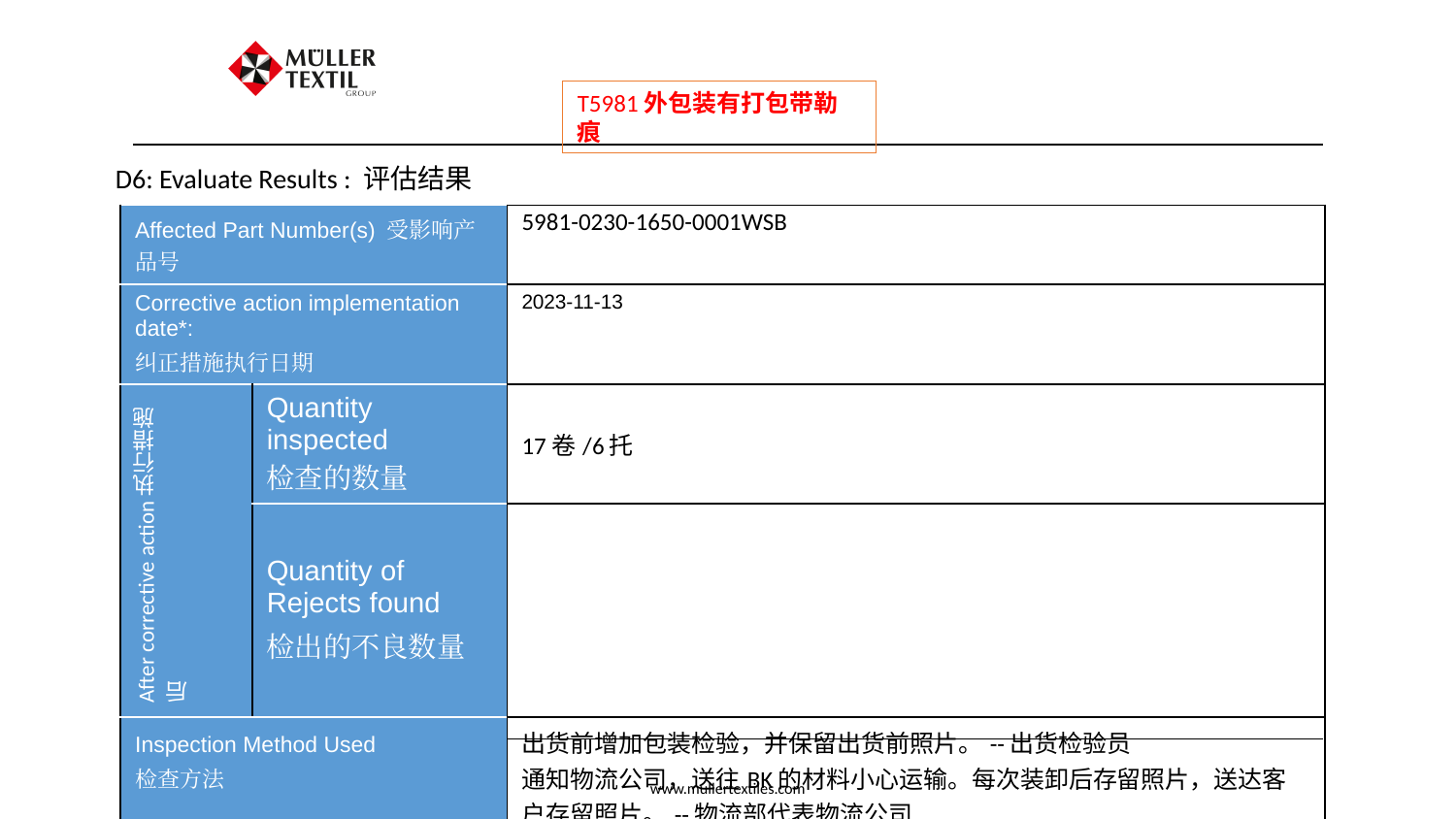

T5981外包装有打包带勒痕
D6: Evaluate Results : 评估结果
| Affected Part Number(s) 受影响产品号 |  | 5981-0230-1650-0001WSB |
| --- | --- | --- |
| Corrective action implementation date\*: 纠正措施执行日期 |  | 2023-11-13 |
| After corrective action执行措施后 | Quantity inspected 检查的数量 | 17卷/6托 |
|  | Quantity of Rejects found 检出的不良数量 |  |
| Inspection Method Used 检查方法 |  | 出货前增加包装检验，并保留出货前照片。--出货检验员 通知物流公司，送往BK的材料小心运输。每次装卸后存留照片，送达客户存留照片。--物流部代表物流公司 |